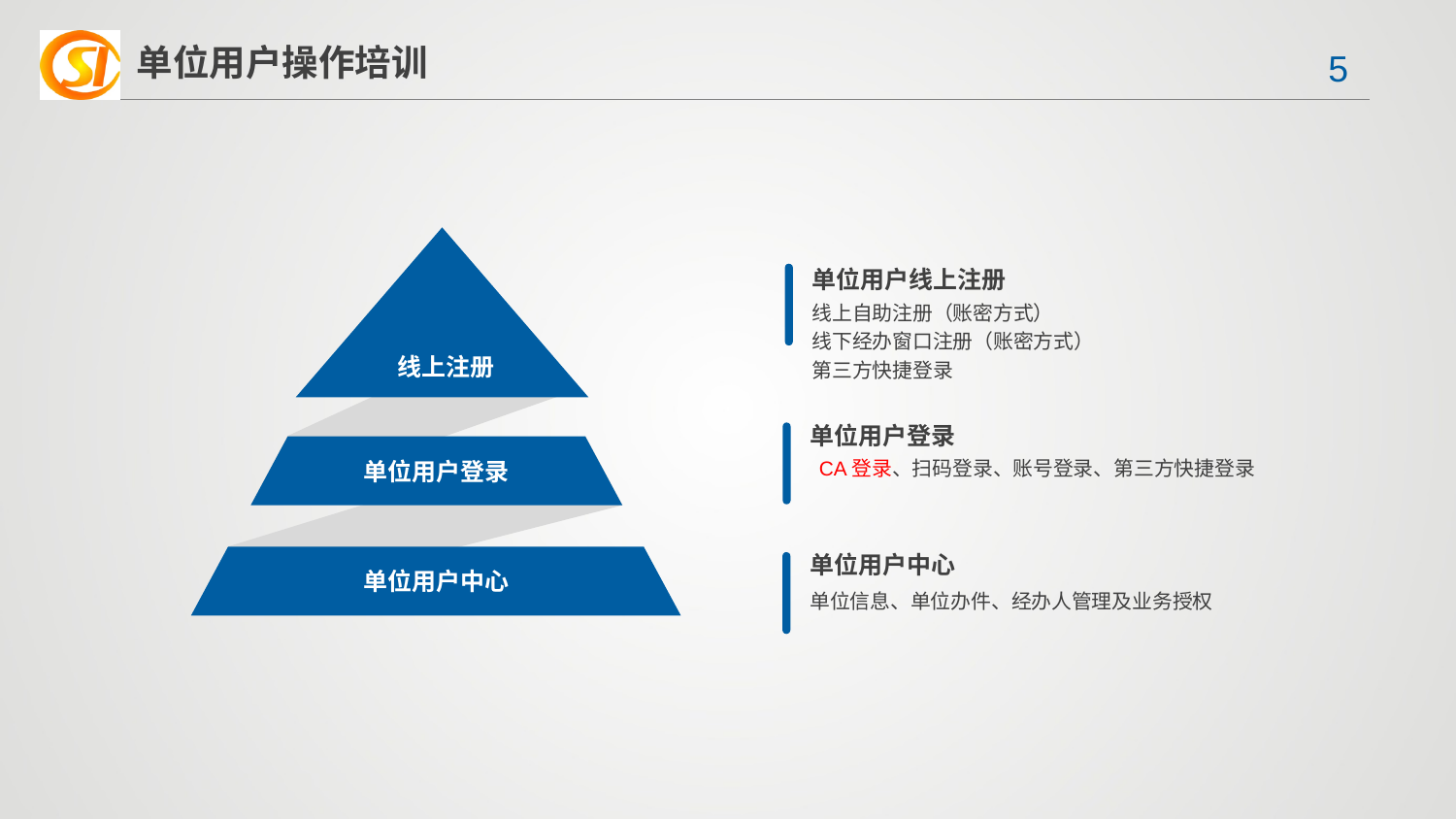

单位用户操作培训

线上注册
单位用户线上注册
线上自助注册（账密方式）
线下经办窗口注册（账密方式）
第三方快捷登录

单位用户登录
CA登录、扫码登录、账号登录、第三方快捷登录

单位用户登录

单位用户中心
单位用户中心
单位信息、单位办件、经办人管理及业务授权